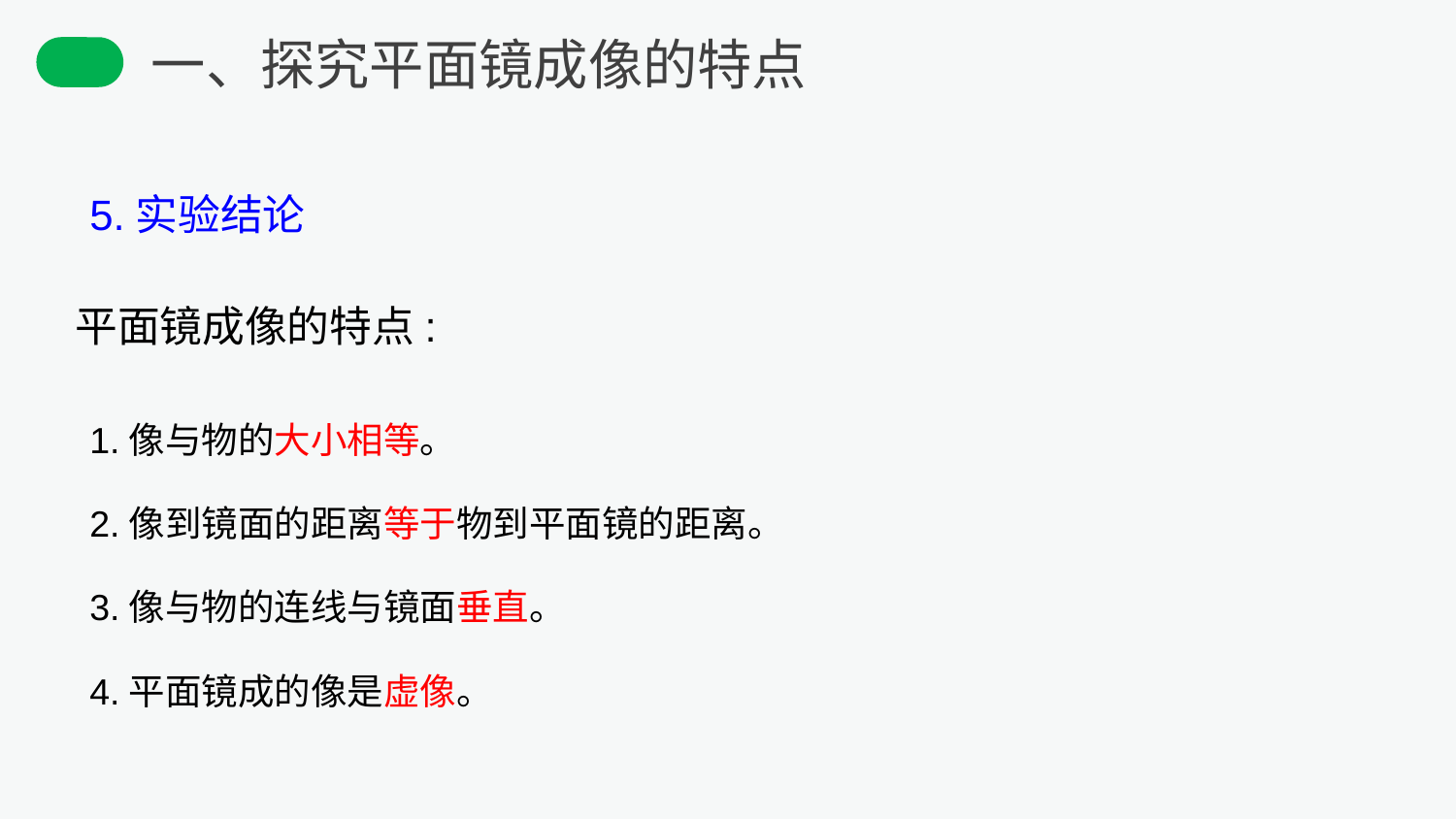

一、探究平面镜成像的特点
5.实验结论
平面镜成像的特点:
1.像与物的大小相等。
2.像到镜面的距离等于物到平面镜的距离。
3.像与物的连线与镜面垂直。
4.平面镜成的像是虚像。